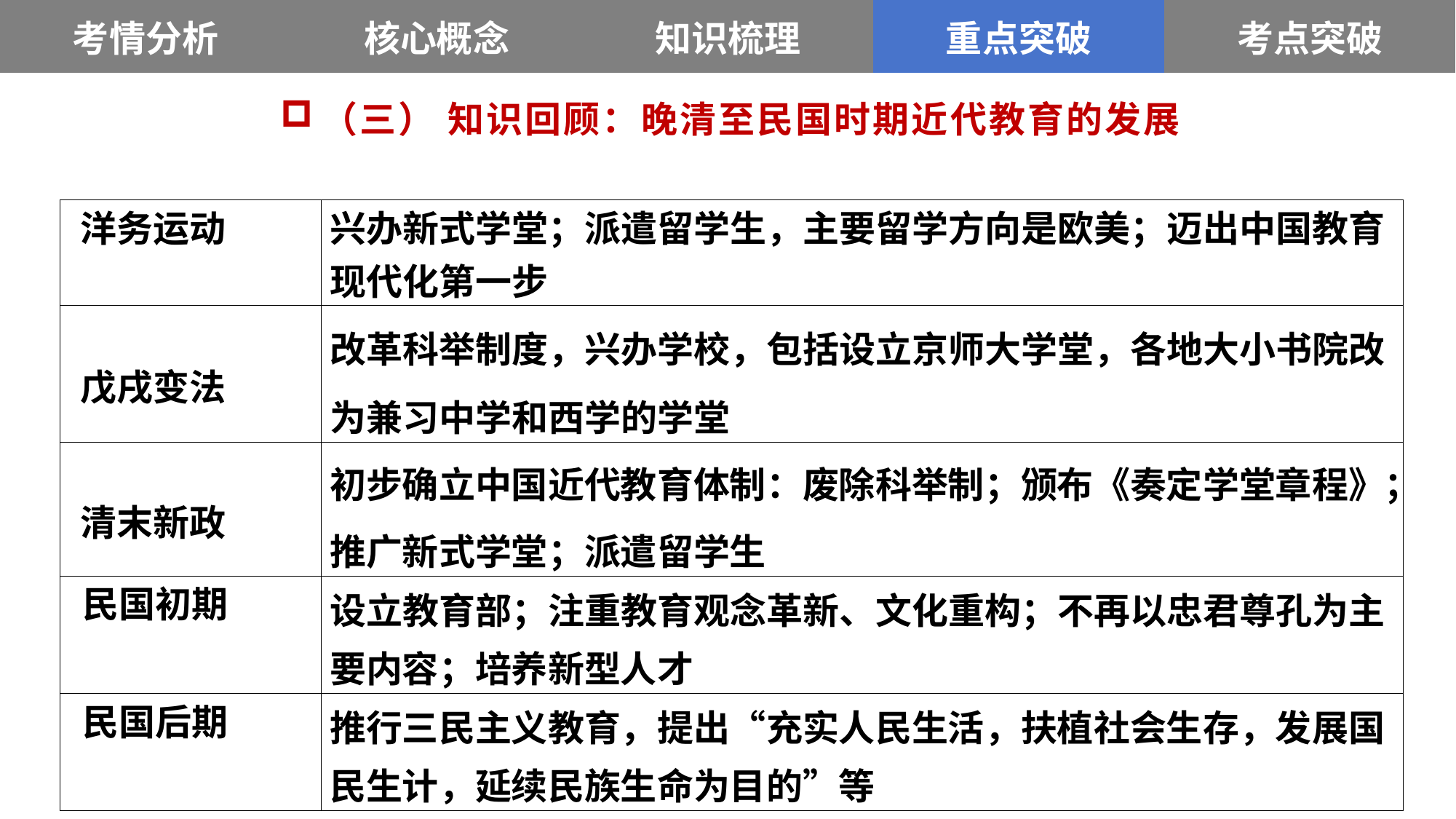

| 考情分析 | 核心概念 | 知识梳理 | 重点突破 | 考点突破 |
| --- | --- | --- | --- | --- |
（三） 知识回顾：晚清至民国时期近代教育的发展
| 洋务运动 | 兴办新式学堂；派遣留学生，主要留学方向是欧美；迈出中国教育现代化第一步 |
| --- | --- |
| 戊戌变法 | 改革科举制度，兴办学校，包括设立京师大学堂，各地大小书院改为兼习中学和西学的学堂 |
| 清末新政 | 初步确立中国近代教育体制：废除科举制；颁布《奏定学堂章程》；推广新式学堂；派遣留学生 |
| 民国初期 | 设立教育部；注重教育观念革新、文化重构；不再以忠君尊孔为主要内容；培养新型人才 |
| 民国后期 | 推行三民主义教育，提出“充实人民生活，扶植社会生存，发展国民生计，延续民族生命为目的”等 |